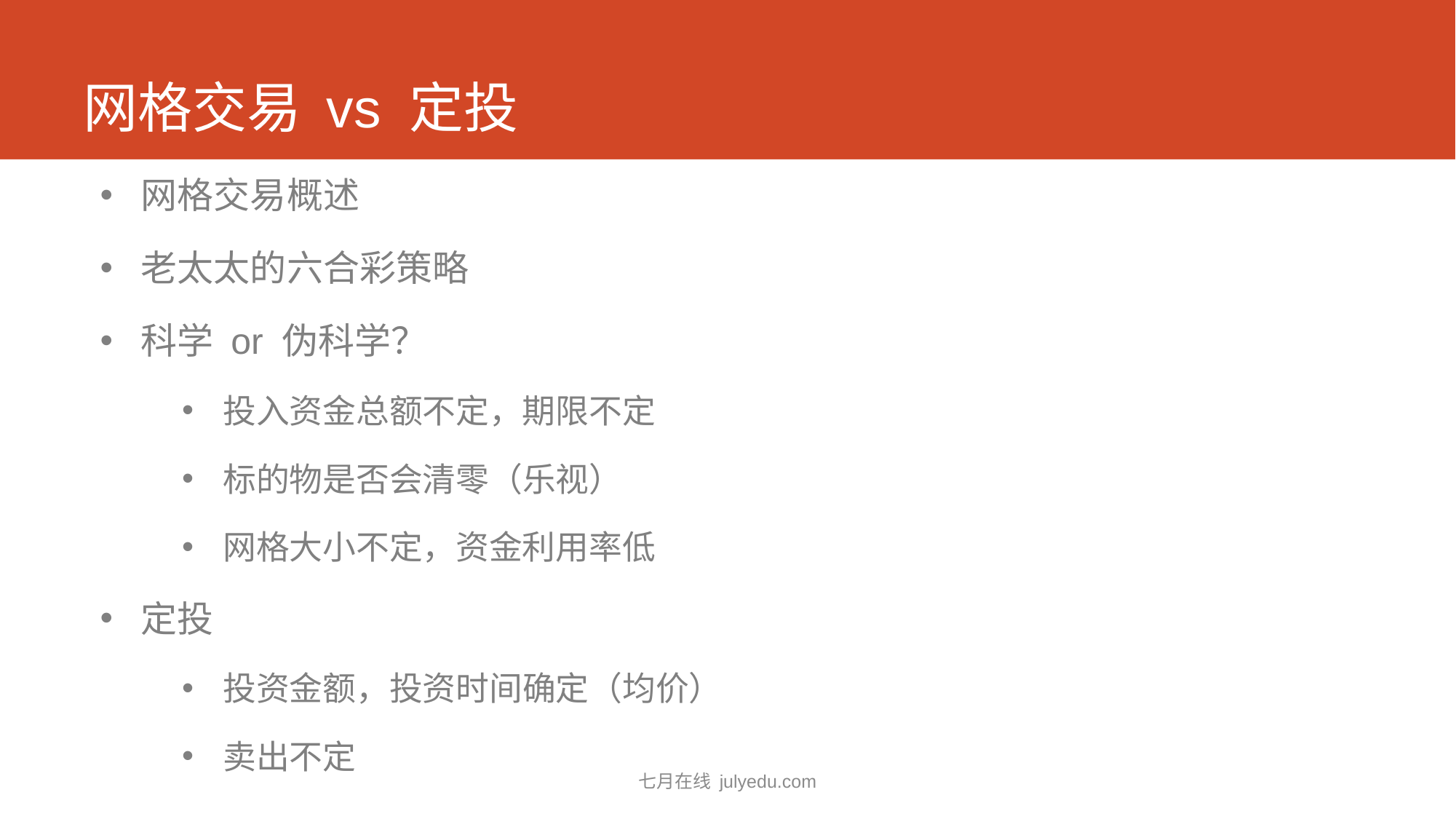

# 网格交易 vs 定投
网格交易概述
老太太的六合彩策略
科学 or 伪科学？
投入资金总额不定，期限不定
标的物是否会清零（乐视）
网格大小不定，资金利用率低
定投
投资金额，投资时间确定（均价）
卖出不定
七月在线 julyedu.com